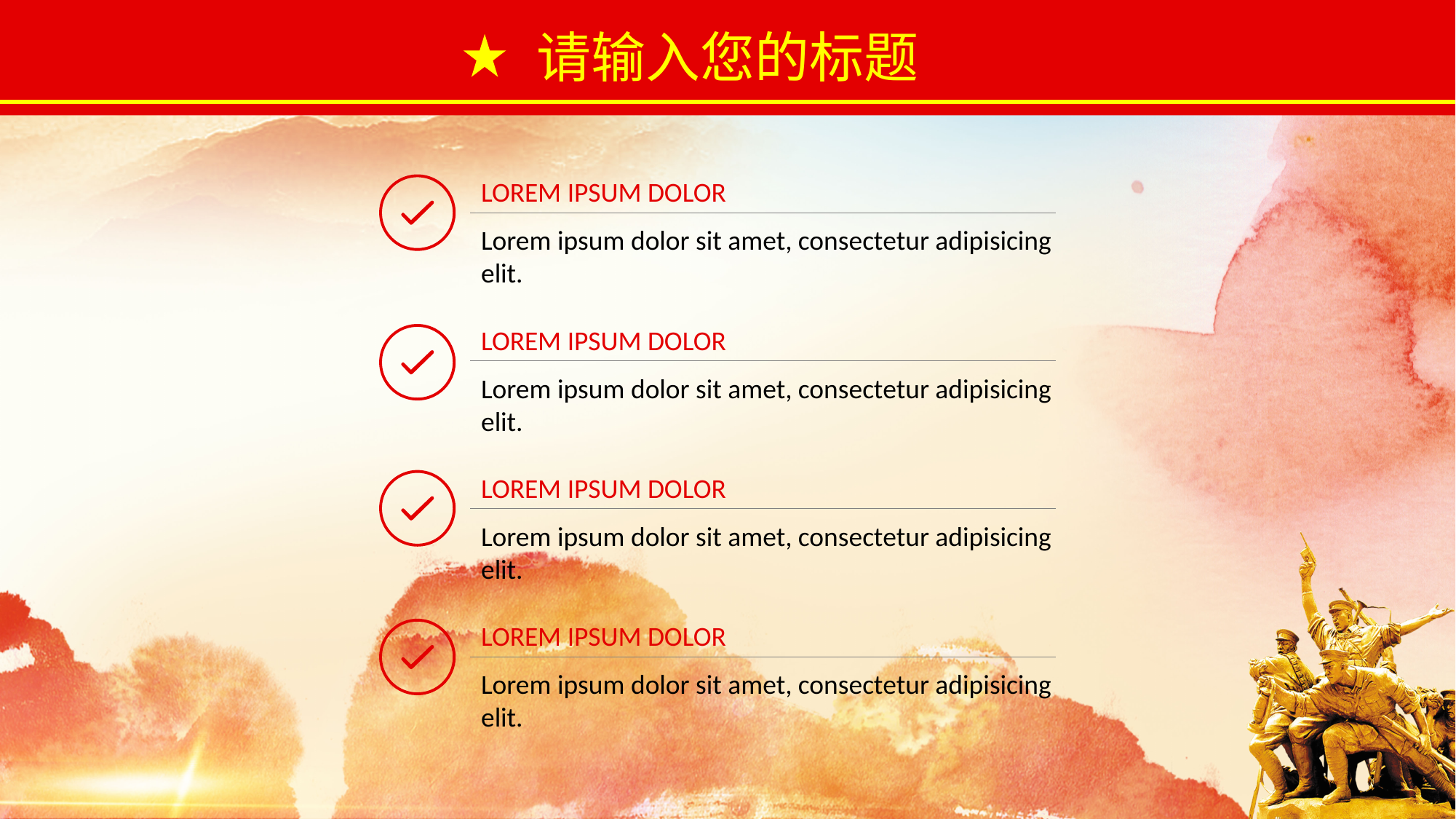

请输入您的标题

LOREM IPSUM DOLOR

Lorem ipsum dolor sit amet, consectetur adipisicing elit.
LOREM IPSUM DOLOR

Lorem ipsum dolor sit amet, consectetur adipisicing elit.
LOREM IPSUM DOLOR

Lorem ipsum dolor sit amet, consectetur adipisicing elit.
LOREM IPSUM DOLOR

Lorem ipsum dolor sit amet, consectetur adipisicing elit.